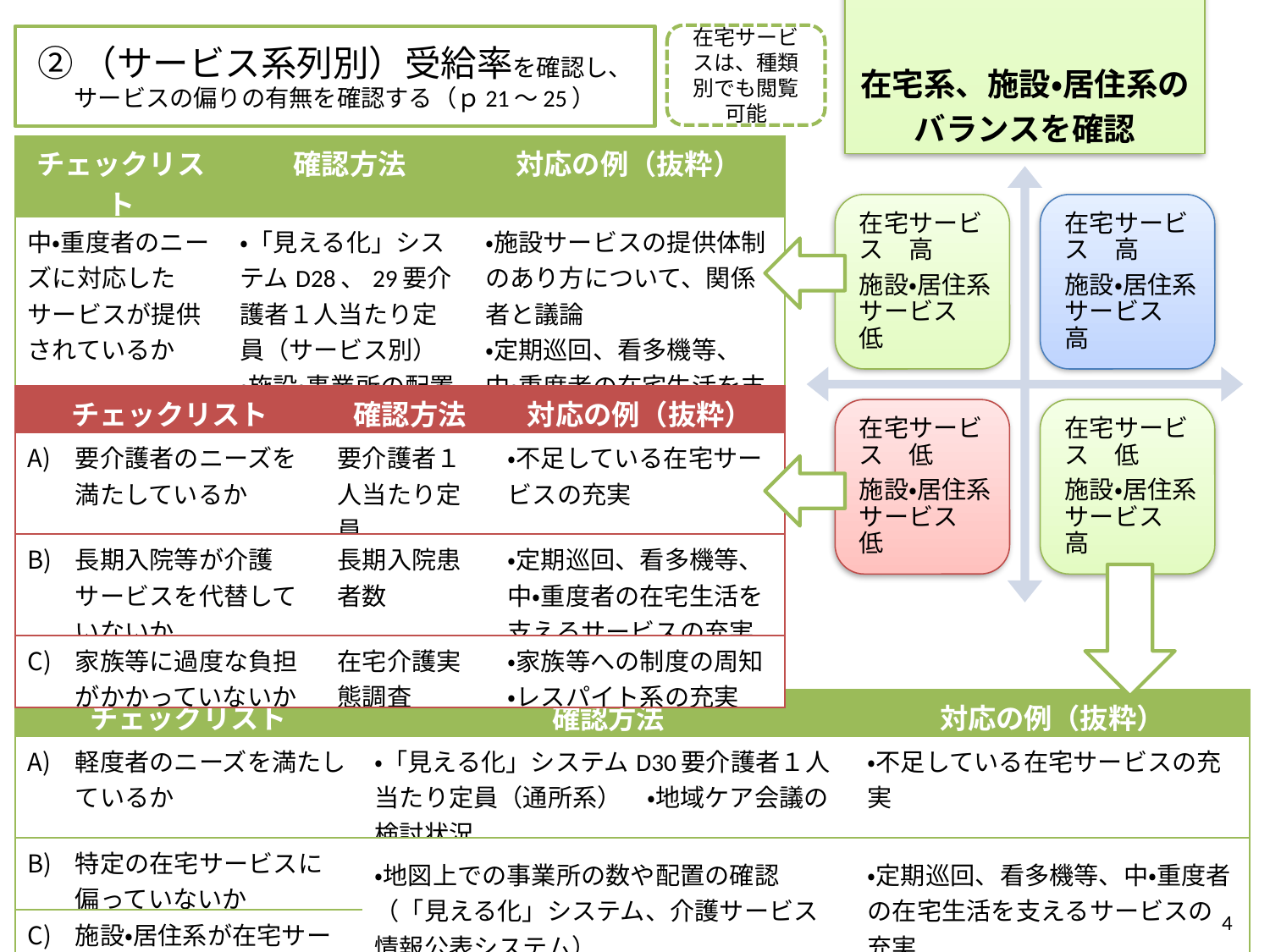

在宅サービスは、種類別でも閲覧可能
# ②（サービス系列別）受給率を確認し、サービスの偏りの有無を確認する（ｐ21～25）
在宅系、施設・居住系の
バランスを確認
| チェックリスト | 確認方法 | 対応の例（抜粋） |
| --- | --- | --- |
| 中・重度者のニーズに対応したサービスが提供されているか | ・「見える化」システムD28、29要介護者１人当たり定員（サービス別） ・施設・事業所の配置状況 | ・施設サービスの提供体制のあり方について、関係者と議論 ・定期巡回、看多機等、中・重度者の在宅生活を支えるサービスの充実 |
在宅サービス　高
施設・居住系サービス 　低
在宅サービス　高
施設・居住系 サービス　高
在宅サービス　低
施設・居住系サービス 　低
在宅サービス　低
施設・居住系サービス 　高

| チェックリスト | 確認方法 | 対応の例（抜粋） |
| --- | --- | --- |
| 要介護者のニーズを満たしているか | 要介護者１人当たり定員 | ・不足している在宅サービスの充実 |
| 長期入院等が介護サービスを代替していないか | 長期入院患者数 | ・定期巡回、看多機等、中・重度者の在宅生活を支えるサービスの充実 |
| 家族等に過度な負担がかかっていないか | 在宅介護実態調査 | ・家族等への制度の周知 ・レスパイト系の充実 |

| チェックリスト | 確認方法 | 対応の例（抜粋） |
| --- | --- | --- |
| 軽度者のニーズを満たしているか | ・「見える化」システムD30要介護者１人当たり定員（通所系）　・地域ケア会議の検討状況 | ・不足している在宅サービスの充実 |
| 特定の在宅サービスに偏っていないか | ・地図上での事業所の数や配置の確認 （「見える化」システム、介護サービス情報公表システム） | ・定期巡回、看多機等、中・重度者の在宅生活を支えるサービスの充実 |
| 施設・居住系が在宅サービスを代替していないか |  |  |
4